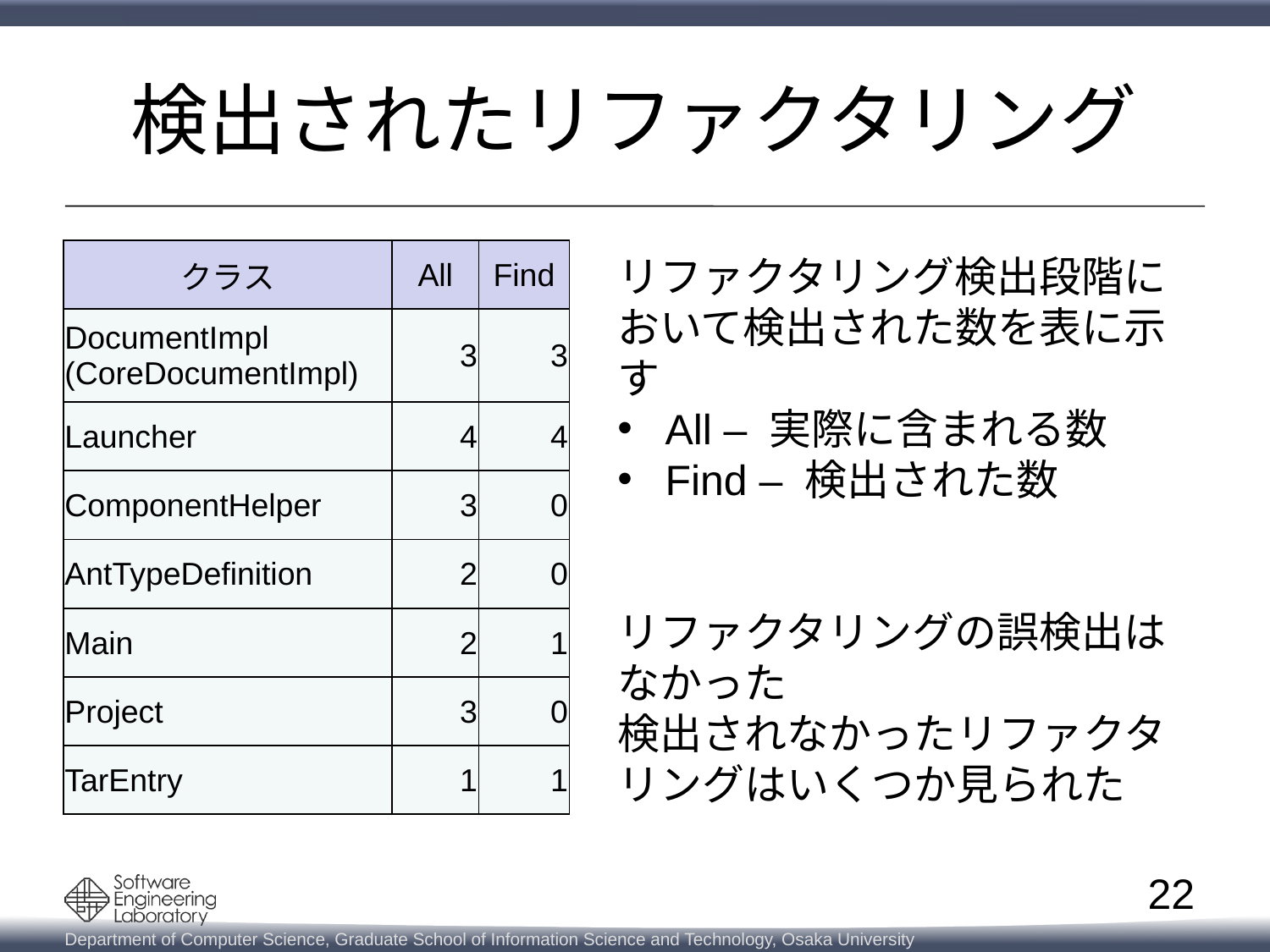

# 検出されたリファクタリング
| クラス | All | Find |
| --- | --- | --- |
| DocumentImpl (CoreDocumentImpl) | 3 | 3 |
| Launcher | 4 | 4 |
| ComponentHelper | 3 | 0 |
| AntTypeDefinition | 2 | 0 |
| Main | 2 | 1 |
| Project | 3 | 0 |
| TarEntry | 1 | 1 |
リファクタリング検出段階において検出された数を表に示す
All – 実際に含まれる数
Find – 検出された数

リファクタリングの誤検出はなかった
検出されなかったリファクタリングはいくつか見られた
22